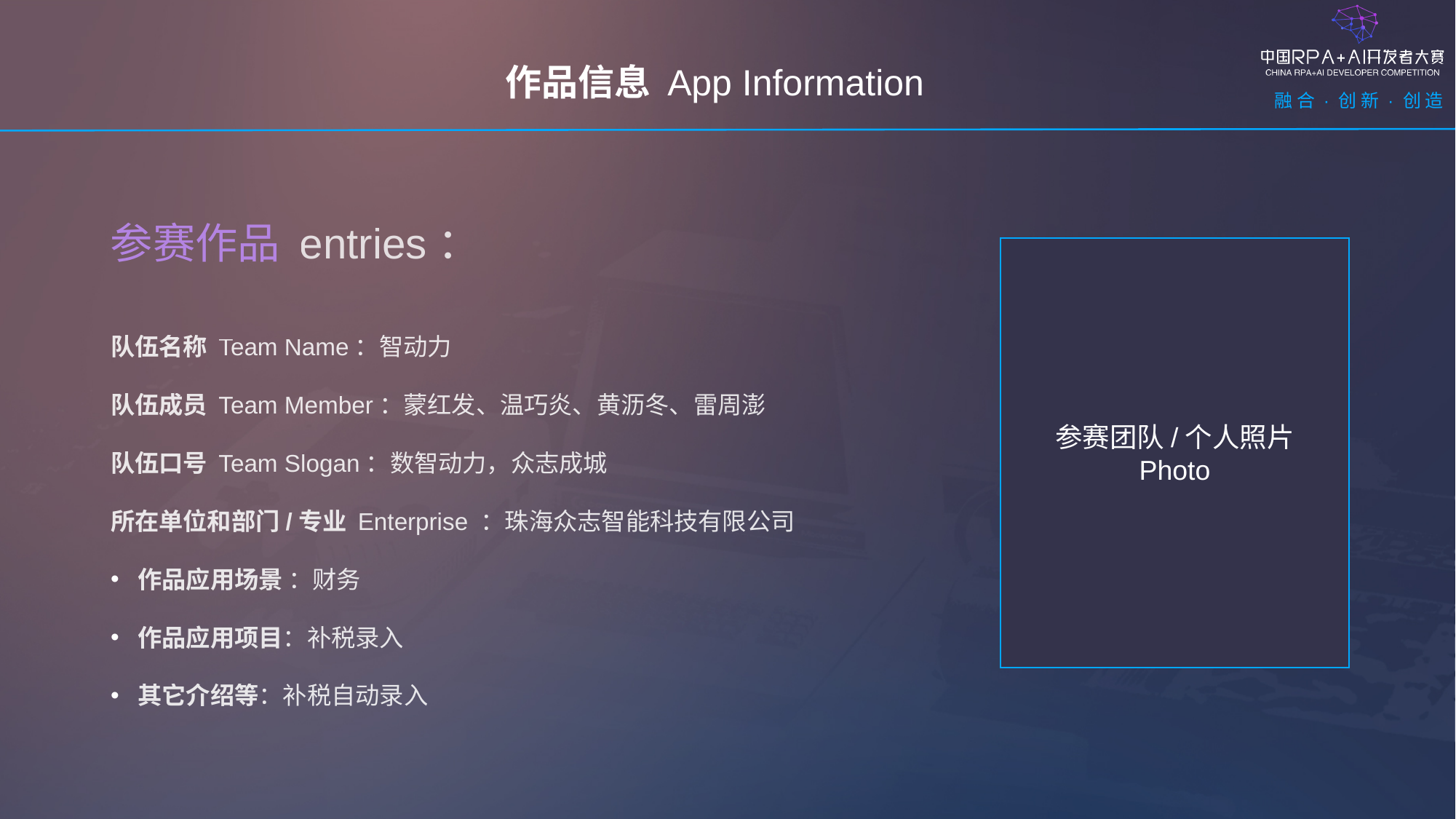

作品信息 App Information
参赛作品 entries：
参赛团队/个人照片
Photo
队伍名称 Team Name：智动力
队伍成员 Team Member：蒙红发、温巧炎、黄沥冬、雷周澎
队伍口号 Team Slogan：数智动力，众志成城
所在单位和部门/专业 Enterprise ：珠海众志智能科技有限公司
作品应用场景 ：财务
作品应用项目：补税录入
其它介绍等：补税自动录入